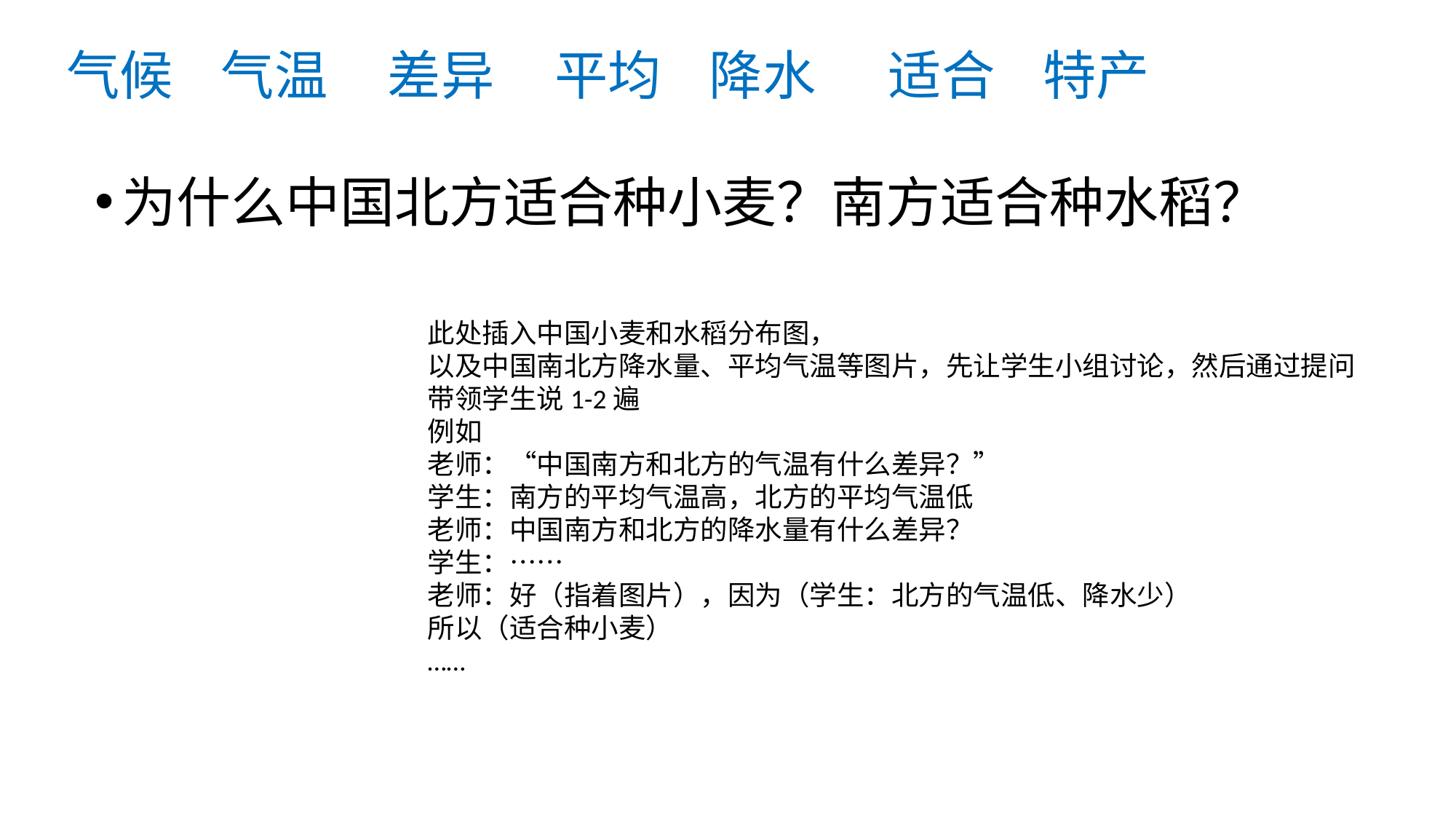

# 气候    气温     差异     平均    降水      适合    特产
为什么中国北方适合种小麦？南方适合种水稻？
此处插入中国小麦和水稻分布图，
以及中国南北方降水量、平均气温等图片，先让学生小组讨论，然后通过提问
带领学生说1-2遍
例如
老师：“中国南方和北方的气温有什么差异？”
学生：南方的平均气温高，北方的平均气温低
老师：中国南方和北方的降水量有什么差异？
学生：……
老师：好（指着图片），因为（学生：北方的气温低、降水少）
所以（适合种小麦）
……